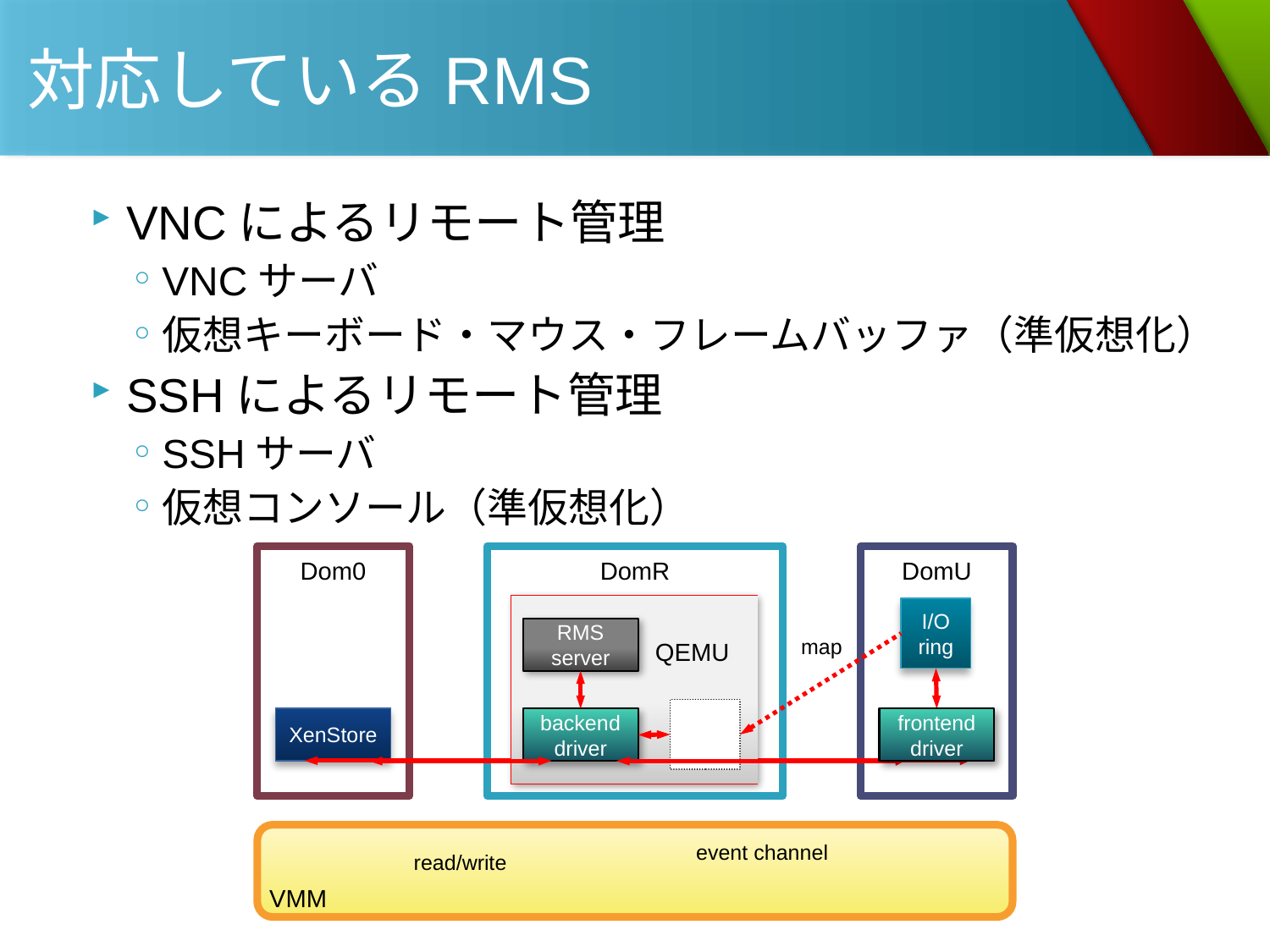

# 対応しているRMS
VNCによるリモート管理
VNCサーバ
仮想キーボード・マウス・フレームバッファ（準仮想化）
SSHによるリモート管理
SSHサーバ
仮想コンソール（準仮想化）

Dom0

DomR
DomU

QEMU

               QEMU
I/O
ring
RMS
server
map

XenStore

backend
driver

frontend
driver
VMM
event channel
read/write